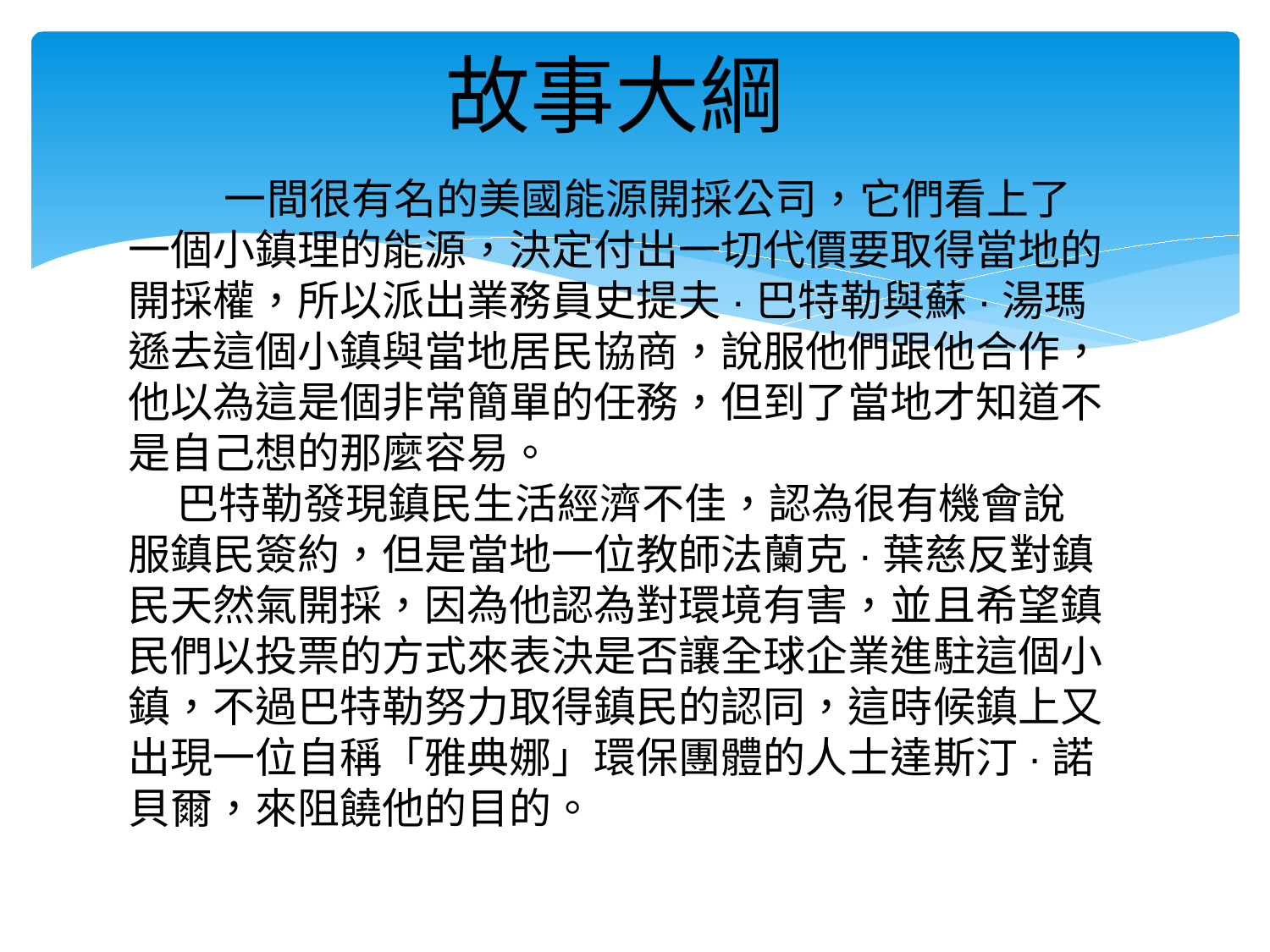

故事大綱
         一間很有名的美國能源開採公司，它們看上了一個小鎮理的能源，決定付出一切代價要取得當地的開採權，所以派出業務員史提夫·巴特勒與蘇·湯瑪遜去這個小鎮與當地居民協商，說服他們跟他合作，他以為這是個非常簡單的任務，但到了當地才知道不是自己想的那麼容易。
    巴特勒發現鎮民生活經濟不佳，認為很有機會說服鎮民簽約，但是當地一位教師法蘭克·葉慈反對鎮民天然氣開採，因為他認為對環境有害，並且希望鎮民們以投票的方式來表決是否讓全球企業進駐這個小鎮，不過巴特勒努力取得鎮民的認同，這時候鎮上又出現一位自稱「雅典娜」環保團體的人士達斯汀·諾貝爾，來阻饒他的目的。